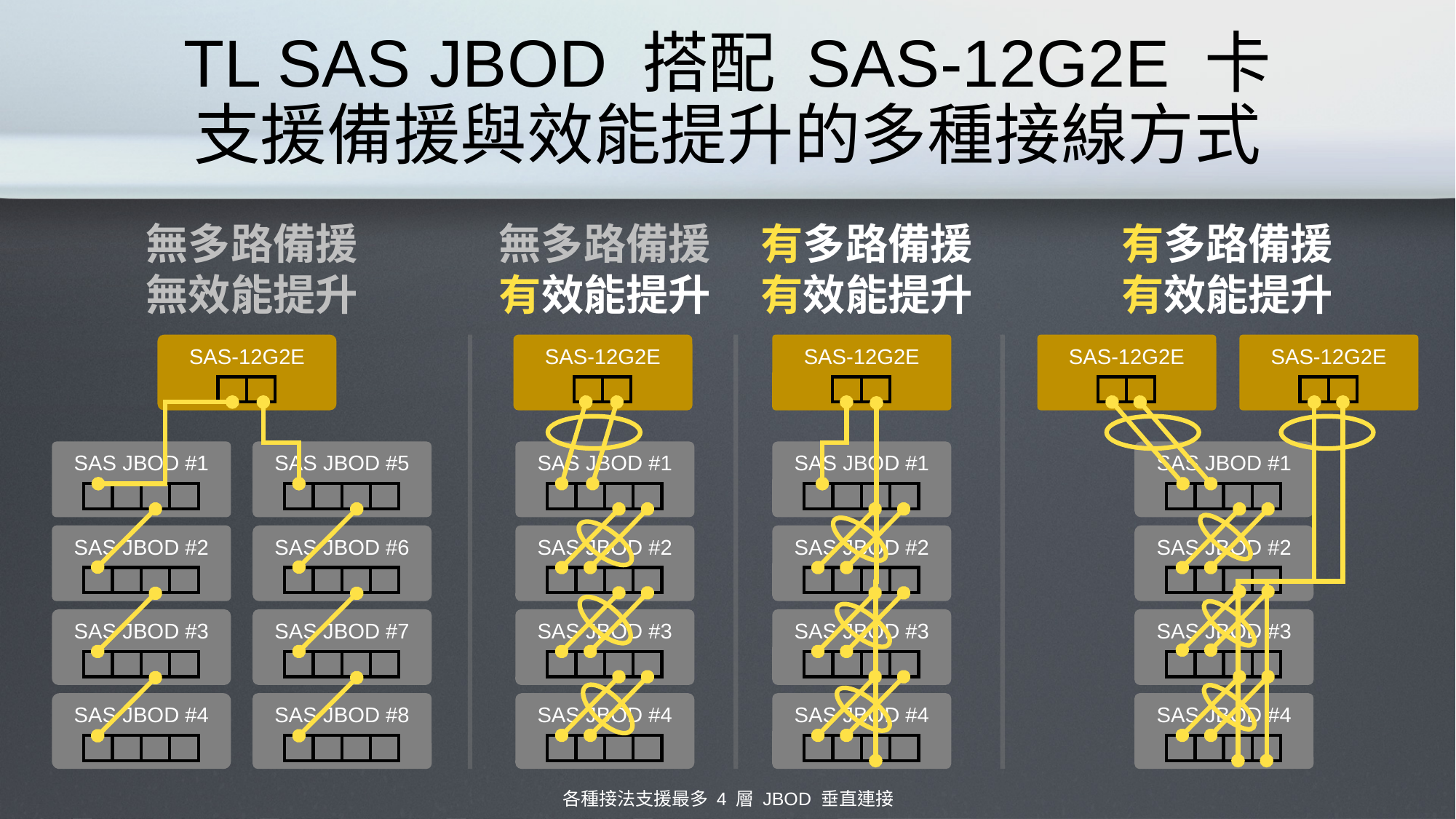

# TL SAS JBOD 搭配 SAS-12G2E 卡 支援備援與效能提升的多種接線方式
無多路備援
無效能提升
無多路備援
有效能提升
有多路備援
有效能提升
有多路備援
有效能提升

SAS-12G2E

SAS-12G2E

SAS-12G2E

SAS-12G2E

SAS-12G2E

SAS JBOD #1

SAS JBOD #5

SAS JBOD #1

SAS JBOD #1

SAS JBOD #1

SAS JBOD #2

SAS JBOD #2

SAS JBOD #2

SAS JBOD #6

SAS JBOD #2

SAS JBOD #3

SAS JBOD #7

SAS JBOD #3

SAS JBOD #3

SAS JBOD #3

SAS JBOD #4

SAS JBOD #4

SAS JBOD #4

SAS JBOD #8

SAS JBOD #4

各種接法支援最多 4 層 JBOD 垂直連接